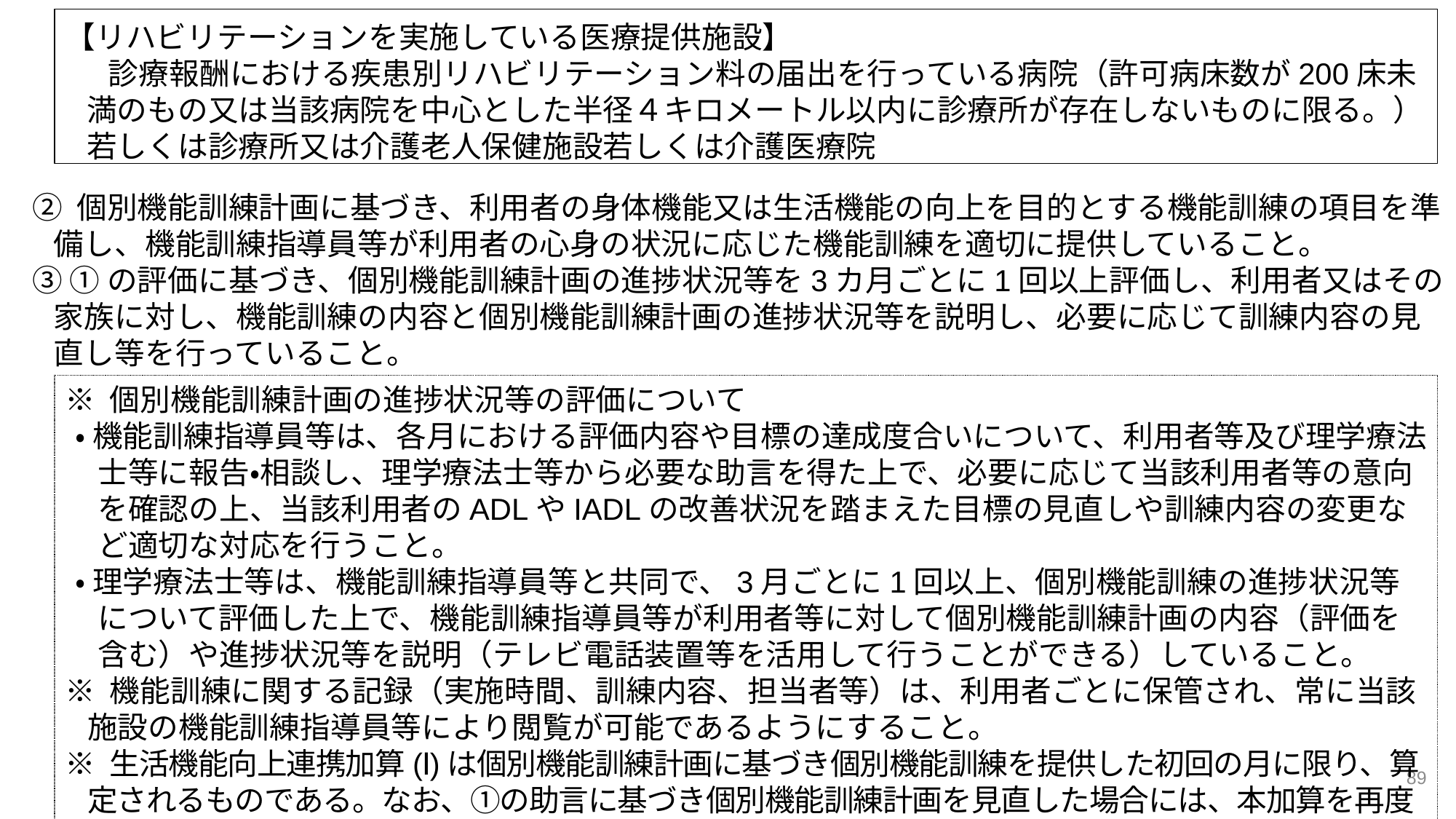

【リハビリテーションを実施している医療提供施設】
診療報酬における疾患別リハビリテーション料の届出を行っている病院（許可病床数が200床未満のもの又は当該病院を中心とした半径４キロメートル以内に診療所が存在しないものに限る。）若しくは診療所又は介護老人保健施設若しくは介護医療院
② 個別機能訓練計画に基づき、利用者の身体機能又は生活機能の向上を目的とする機能訓練の項目を準備し、機能訓練指導員等が利用者の心身の状況に応じた機能訓練を適切に提供していること。
③ ①の評価に基づき、個別機能訓練計画の進捗状況等を3カ月ごとに1回以上評価し、利用者又はその家族に対し、機能訓練の内容と個別機能訓練計画の進捗状況等を説明し、必要に応じて訓練内容の見直し等を行っていること。
※ 個別機能訓練計画の進捗状況等の評価について
・ 機能訓練指導員等は、各月における評価内容や目標の達成度合いについて、利用者等及び理学療法士等に報告・相談し、理学療法士等から必要な助言を得た上で、必要に応じて当該利用者等の意向を確認の上、当該利用者のADLやIADLの改善状況を踏まえた目標の見直しや訓練内容の変更など適切な対応を行うこと。
・ 理学療法士等は、機能訓練指導員等と共同で、3月ごとに1回以上、個別機能訓練の進捗状況等について評価した上で、機能訓練指導員等が利用者等に対して個別機能訓練計画の内容（評価を含む）や進捗状況等を説明（テレビ電話装置等を活用して行うことができる）していること。
※ 機能訓練に関する記録（実施時間、訓練内容、担当者等）は、利用者ごとに保管され、常に当該施設の機能訓練指導員等により閲覧が可能であるようにすること。
※ 生活機能向上連携加算(Ⅰ)は個別機能訓練計画に基づき個別機能訓練を提供した初回の月に限り、算定されるものである。なお、①の助言に基づき個別機能訓練計画を見直した場合には、本加算を再度

89